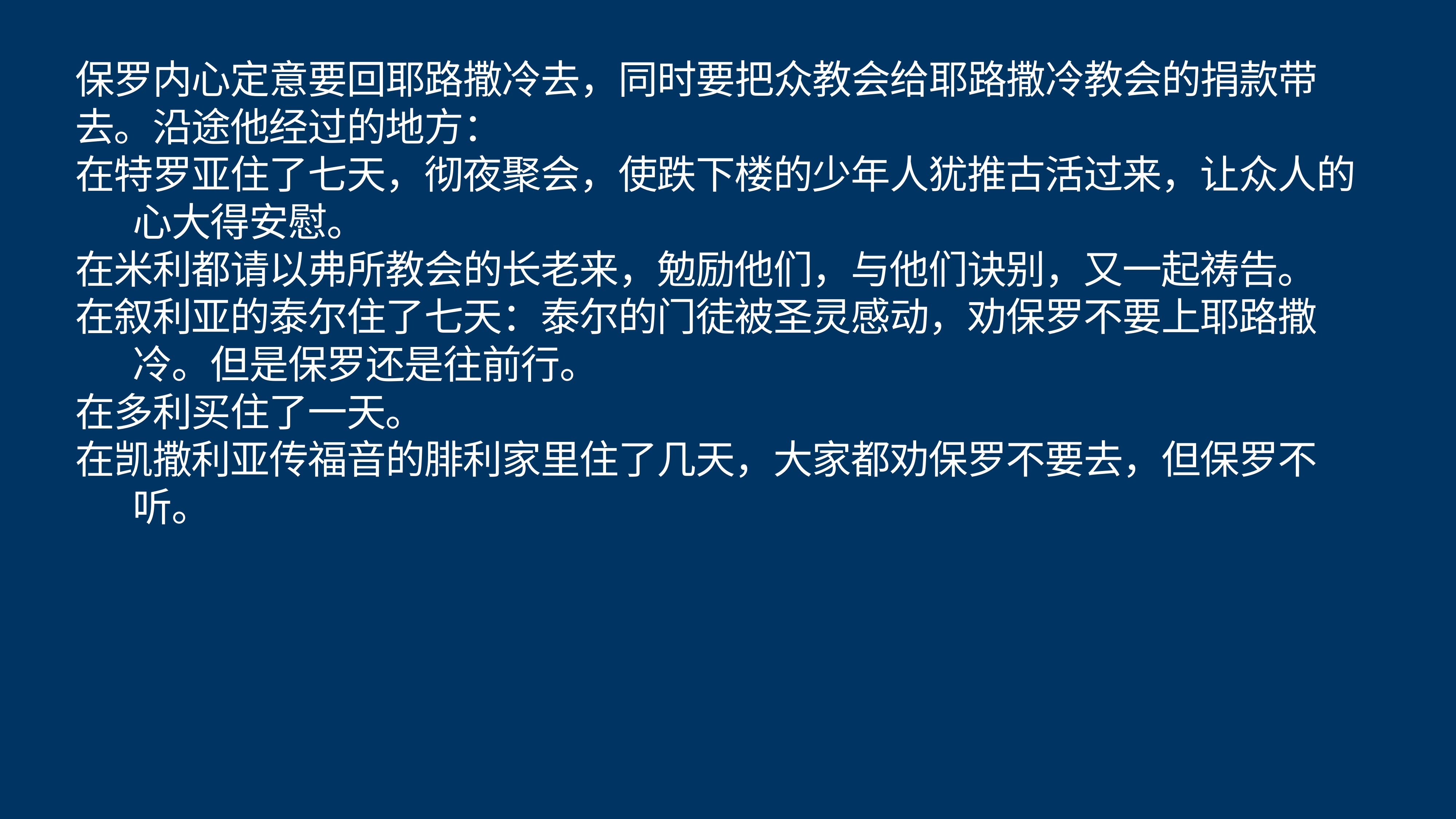

# 保罗内心定意要回耶路撒冷去，同时要把众教会给耶路撒冷教会的捐款带去。沿途他经过的地方：
在特罗亚住了七天，彻夜聚会，使跌下楼的少年人犹推古活过来，让众人的心大得安慰。
在米利都请以弗所教会的长老来，勉励他们，与他们诀别，又一起祷告。
在叙利亚的泰尔住了七天：泰尔的门徒被圣灵感动，劝保罗不要上耶路撒冷。但是保罗还是往前行。
在多利买住了一天。
在凯撒利亚传福音的腓利家里住了几天，大家都劝保罗不要去，但保罗不听。